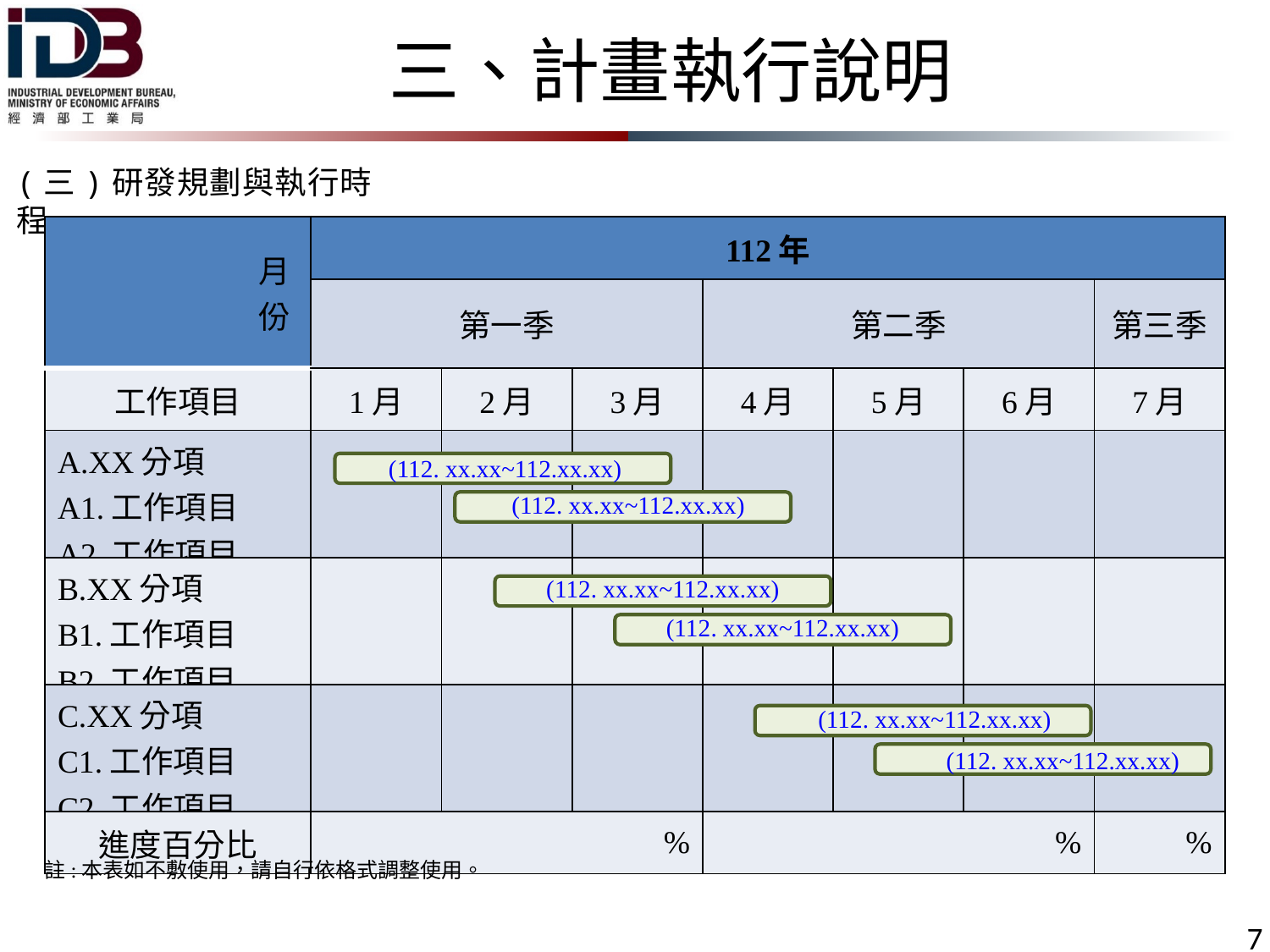

三、計畫執行說明
(三)研發規劃與執行時程
|  | 月份 | 112年 |  |  |  |  |  |  |
| --- | --- | --- | --- | --- | --- | --- | --- | --- |
|  |  | 第一季 |  |  | 第二季 |  |  | 第三季 |
| 工作項目 |  | 1月 | 2月 | 3月 | 4月 | 5月 | 6月 | 7月 |
| A.XX分項 A1.工作項目 A2.工作項目 |  |  |  |  |  |  |  |  |
| B.XX分項 B1.工作項目 B2.工作項目 |  |  |  |  |  |  |  |  |
| C.XX分項 C1.工作項目 C2.工作項目 |  |  |  |  |  |  |  |  |
| 進度百分比 |  | % |  |  | % |  |  | % |
(112. xx.xx~112.xx.xx)

(112. xx.xx~112.xx.xx)

(112. xx.xx~112.xx.xx)

(112. xx.xx~112.xx.xx)

(112. xx.xx~112.xx.xx)

(112. xx.xx~112.xx.xx)

註:本表如不敷使用，請自行依格式調整使用。
7